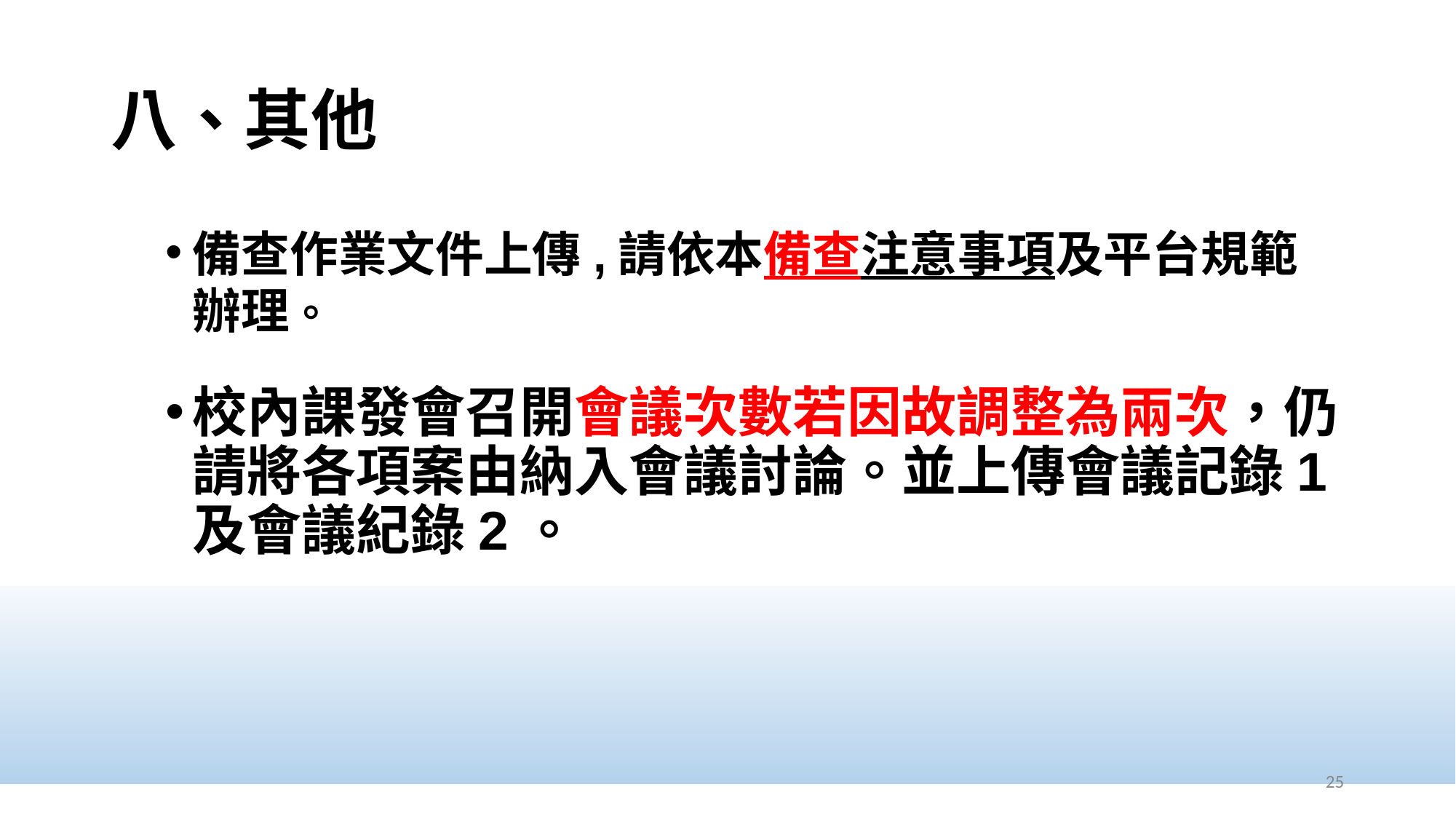

# 八、其他
備查作業文件上傳,請依本備查注意事項及平台規範辦理。
校內課發會召開會議次數若因故調整為兩次，仍請將各項案由納入會議討論。並上傳會議記錄1及會議紀錄2。

25